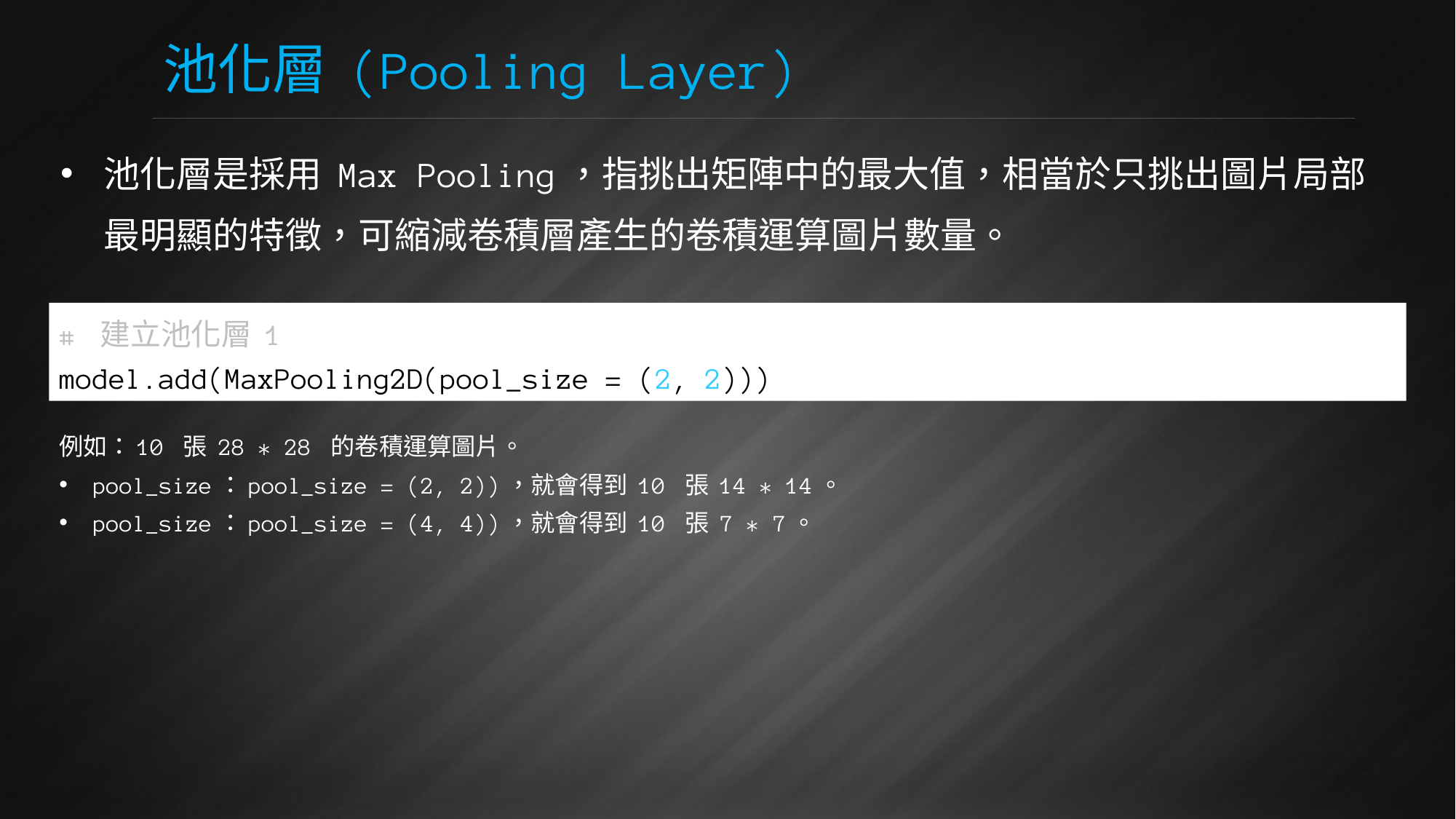

# 池化層 (Pooling Layer)
池化層是採用 Max Pooling，指挑出矩陣中的最大值，相當於只挑出圖片局部最明顯的特徵，可縮減卷積層產生的卷積運算圖片數量。
# 建立池化層 1
model.add(MaxPooling2D(pool_size = (2, 2)))
例如：10 張 28 * 28 的卷積運算圖片。
pool_size：pool_size = (2, 2))，就會得到 10 張 14 * 14。
pool_size：pool_size = (4, 4))，就會得到 10 張 7 * 7。